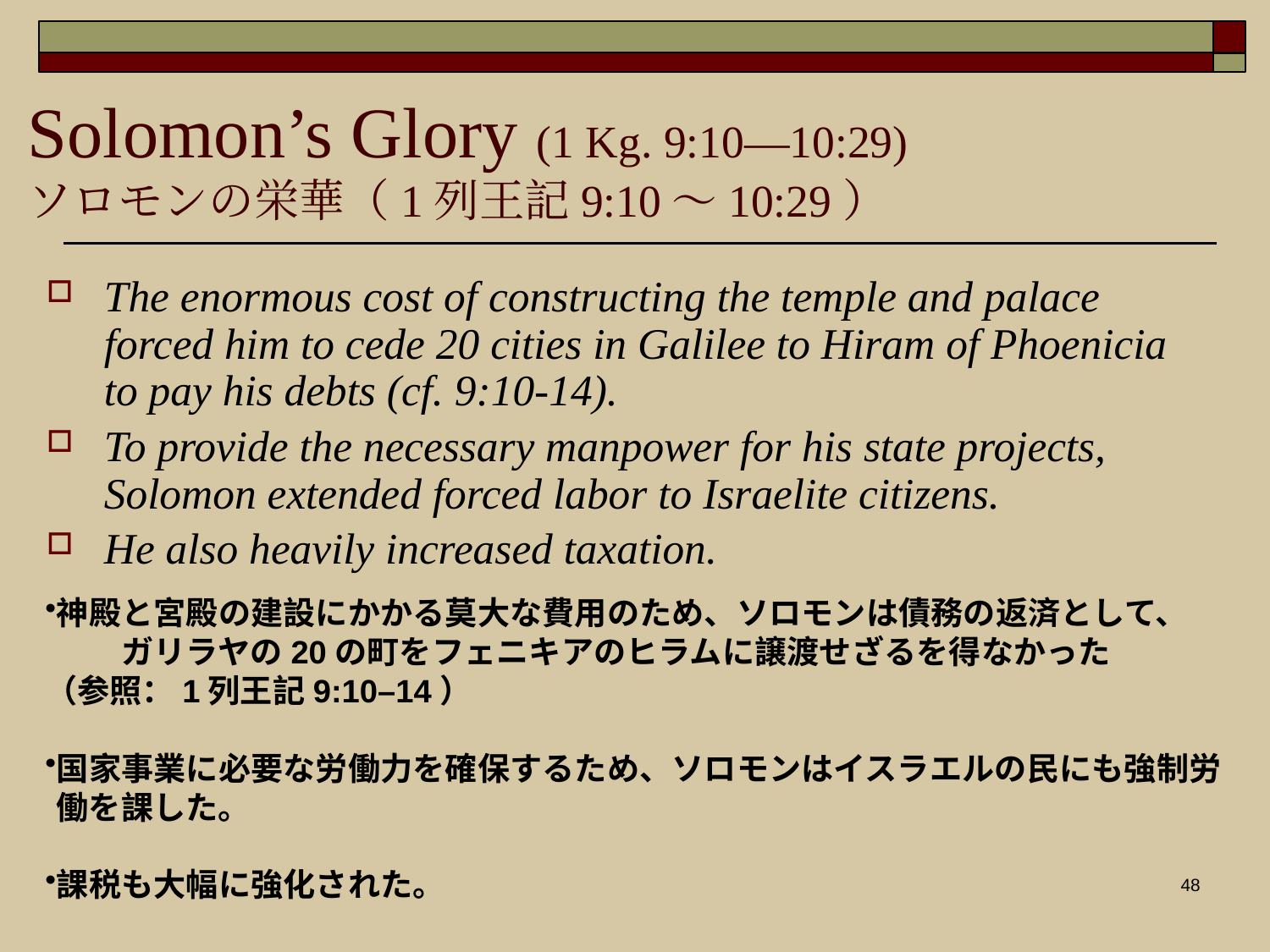

Solomon’s Glory (1 Kg. 9:10—10:29)
ソロモンの栄華（1列王記9:10〜10:29）

The enormous cost of constructing the temple and palace forced him to cede 20 cities in Galilee to Hiram of Phoenicia to pay his debts (cf. 9:10-14).
To provide the necessary manpower for his state projects, Solomon extended forced labor to Israelite citizens.
He also heavily increased taxation.

神殿と宮殿の建設にかかる莫大な費用のため、ソロモンは債務の返済として、　　　ガリラヤの20の町をフェニキアのヒラムに譲渡せざるを得なかった
（参照：1列王記9:10–14）

国家事業に必要な労働力を確保するため、ソロモンはイスラエルの民にも強制労働を課した。

課税も大幅に強化された。
48